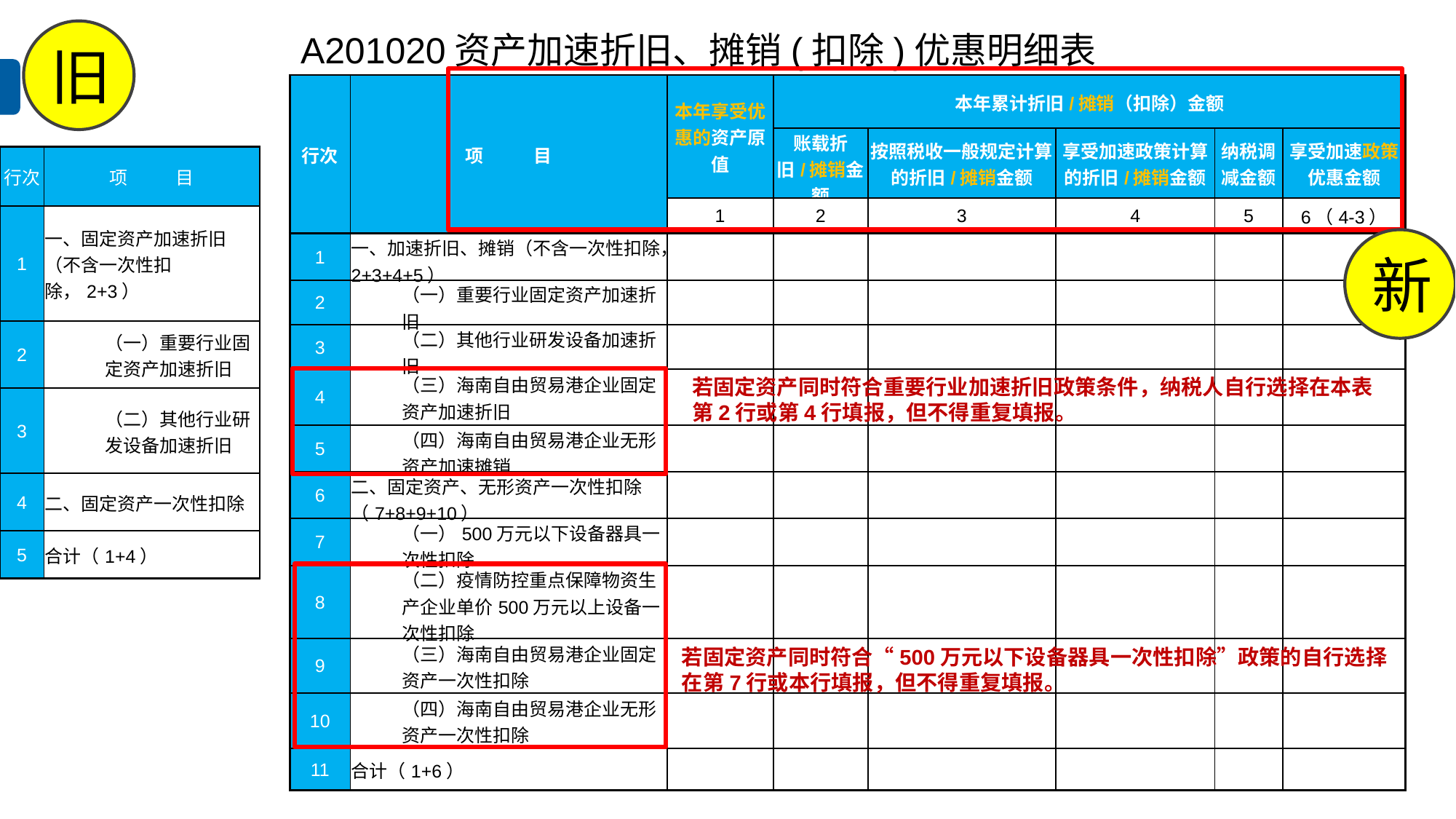

旧
 A201020资产加速折旧、摊销(扣除)优惠明细表

| 行次 | 项 目 | 本年享受优惠的资产原值 | 本年累计折旧/摊销（扣除）金额 |  |  |  |  |
| --- | --- | --- | --- | --- | --- | --- | --- |
|  |  |  | 账载折旧/摊销金额 | 按照税收一般规定计算的折旧/摊销金额 | 享受加速政策计算的折旧/摊销金额 | 纳税调减金额 | 享受加速政策优惠金额 |
|  |  | 1 | 2 | 3 | 4 | 5 | 6（4-3） |
| 1 | 一、加速折旧、摊销（不含一次性扣除，2+3+4+5） |  |  |  |  |  |  |
| 2 | （一）重要行业固定资产加速折旧 |  |  |  |  |  |  |
| 3 | （二）其他行业研发设备加速折旧 |  |  |  |  |  |  |
| 4 | （三）海南自由贸易港企业固定资产加速折旧 |  |  |  |  |  |  |
| 5 | （四）海南自由贸易港企业无形资产加速摊销 |  |  |  |  |  |  |
| 6 | 二、固定资产、无形资产一次性扣除（7+8+9+10） |  |  |  |  |  |  |
| 7 | （一）500万元以下设备器具一次性扣除 |  |  |  |  |  |  |
| 8 | （二）疫情防控重点保障物资生产企业单价500万元以上设备一次性扣除 |  |  |  |  |  |  |
| 9 | （三）海南自由贸易港企业固定资产一次性扣除 |  |  |  |  |  |  |
| 10 | （四）海南自由贸易港企业无形资产一次性扣除 |  |  |  |  |  |  |
| 11 | 合计（1+6） |  |  |  |  |  |  |
| 行次 | 项 目 |
| --- | --- |
| 1 | 一、固定资产加速折旧（不含一次性扣除，2+3） |
| 2 | （一）重要行业固定资产加速折旧 |
| 3 | （二）其他行业研发设备加速折旧 |
| 4 | 二、固定资产一次性扣除 |
| 5 | 合计（1+4） |
e7d195523061f1c062df869295d8a0a11120349891c27003D2E1C84926AC27B998C4E6DB32CFD86673C8A95AFDAA40B3D72EE1B14BA0CD5ADF6A90DFBF7FD9C4343ADB56E206D0753FACD027C6C9A50526FC4BD1306CADB56A7DBAA1512074E625C97B5E431F2D57A54ED664165DA2BB31E6597E2FE6339A12FD001F8FF7F47DE2221DE1CAD53B509893BF37E2E11D08
新

若固定资产同时符合重要行业加速折旧政策条件，纳税人自行选择在本表第2行或第4行填报，但不得重复填报。

若固定资产同时符合“500万元以下设备器具一次性扣除”政策的自行选择在第7行或本行填报，但不得重复填报。